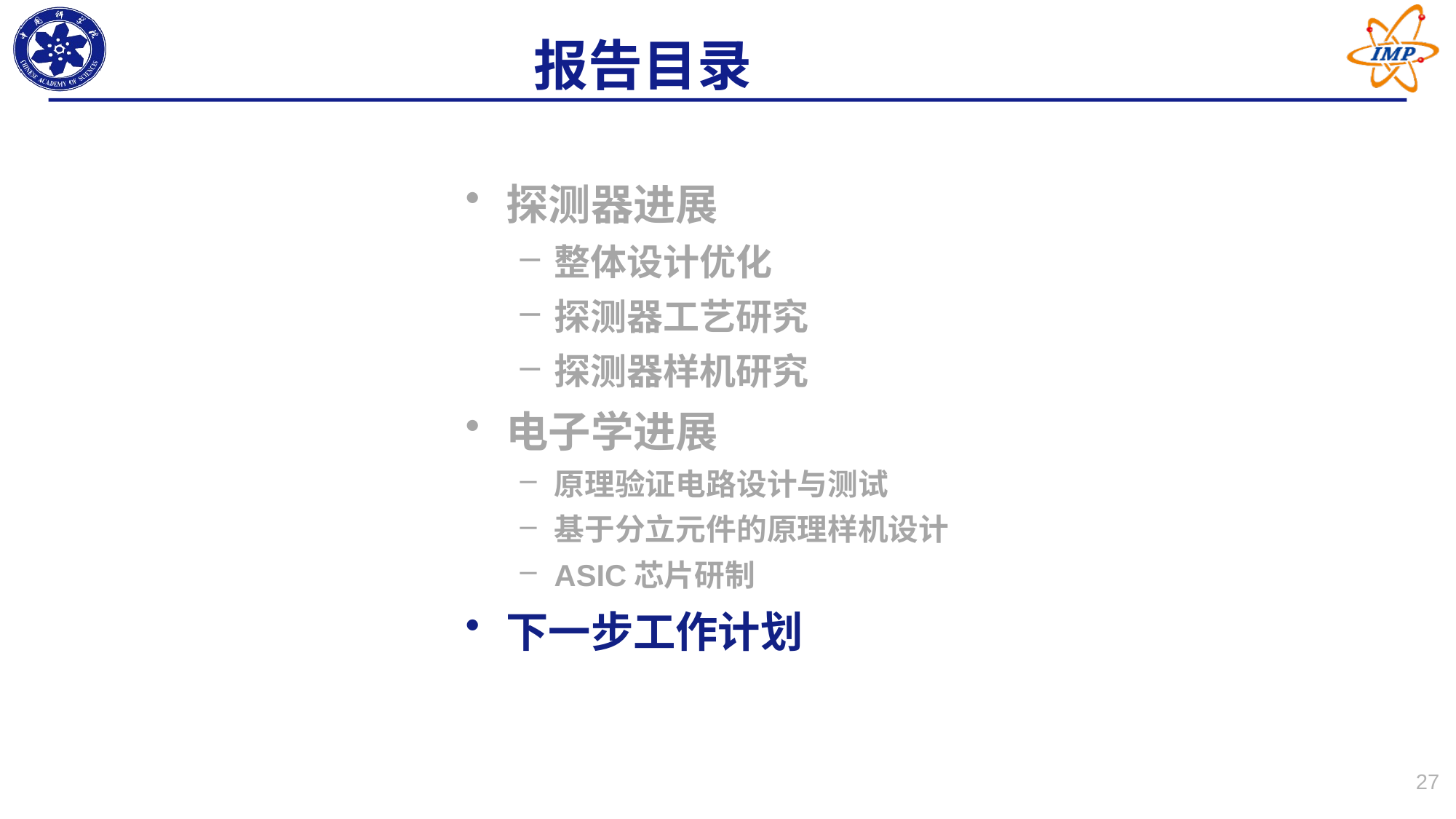

报告目录
探测器进展
整体设计优化
探测器工艺研究
探测器样机研究
电子学进展
原理验证电路设计与测试
基于分立元件的原理样机设计
ASIC芯片研制
下一步工作计划

27